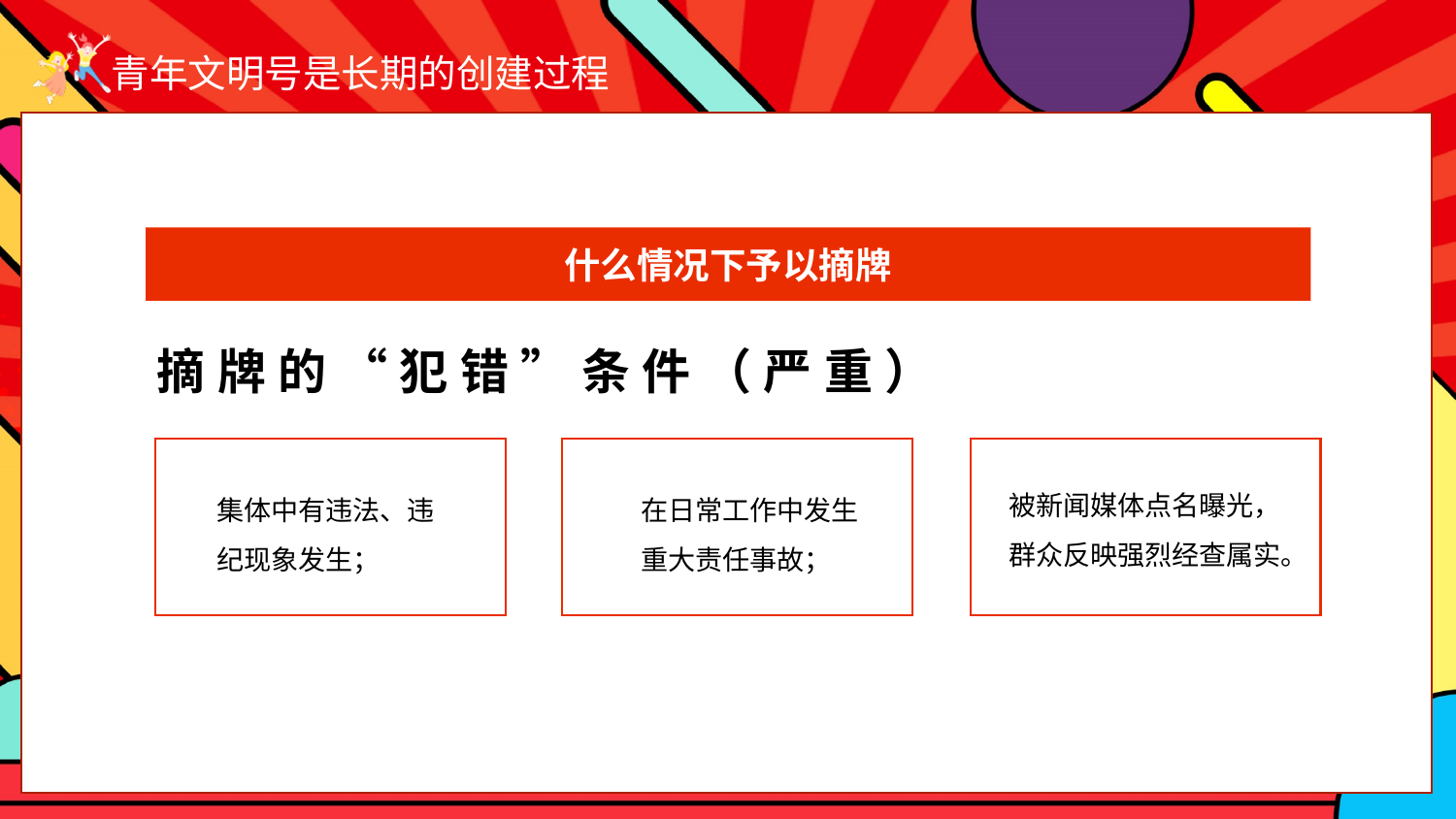

什么情况下予以摘牌
摘牌的“犯错”条件（严重）

被新闻媒体点名曝光，群众反映强烈经查属实。
集体中有违法、违纪现象发生；
在日常工作中发生重大责任事故；